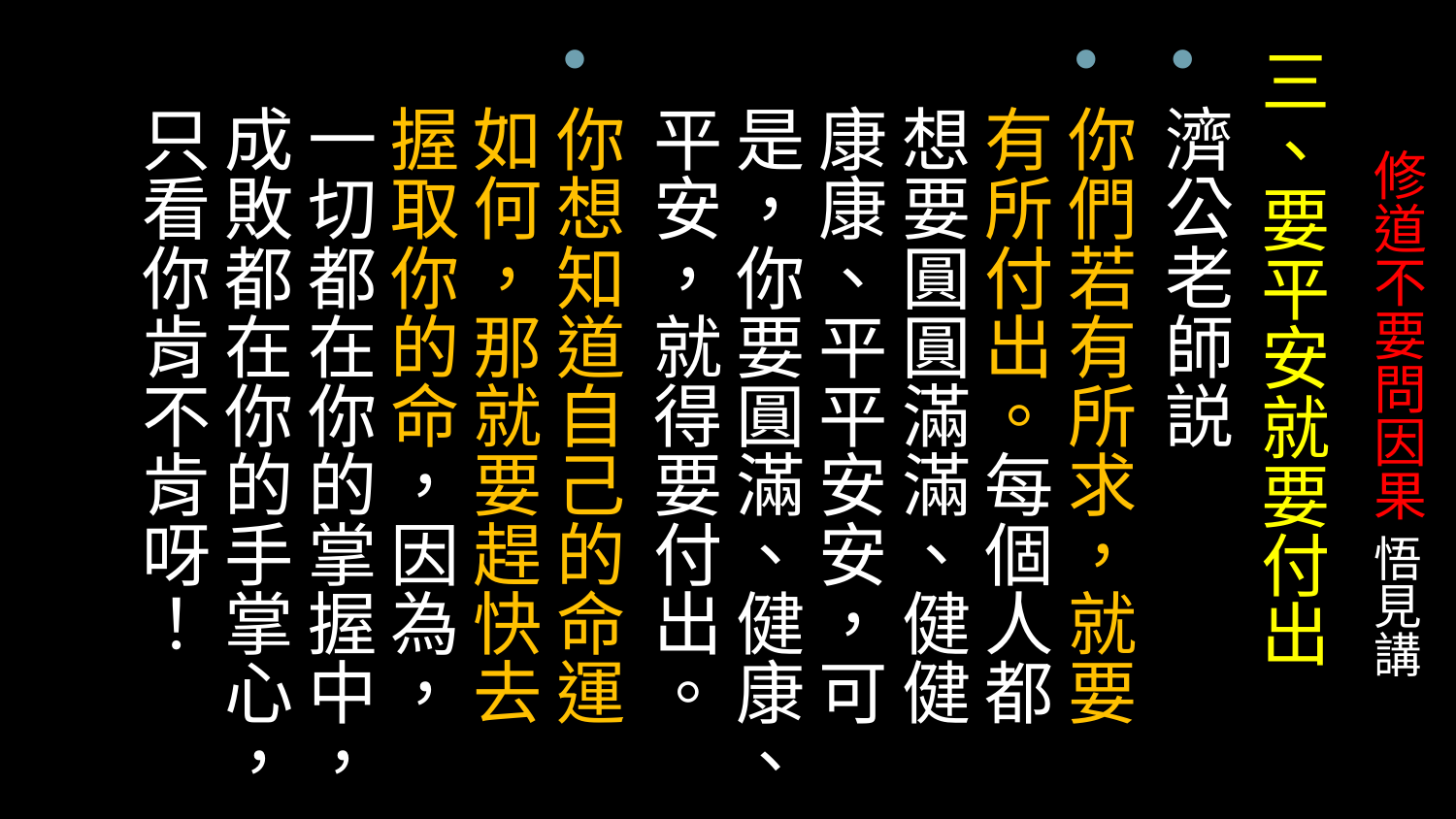

三、要平安就要付出
濟公老師説
你們若有所求，就要有所付出。每個人都想要圓圓滿滿、健健康康、平平安安，可是，你要圓滿、健康、平安，就得要付出。
你想知道自己的命運如何，那就要趕快去握取你的命，因為，一切都在你的掌握中，成敗都在你的手掌心，只看你肯不肯呀！

# 修道不要問因果 悟見講